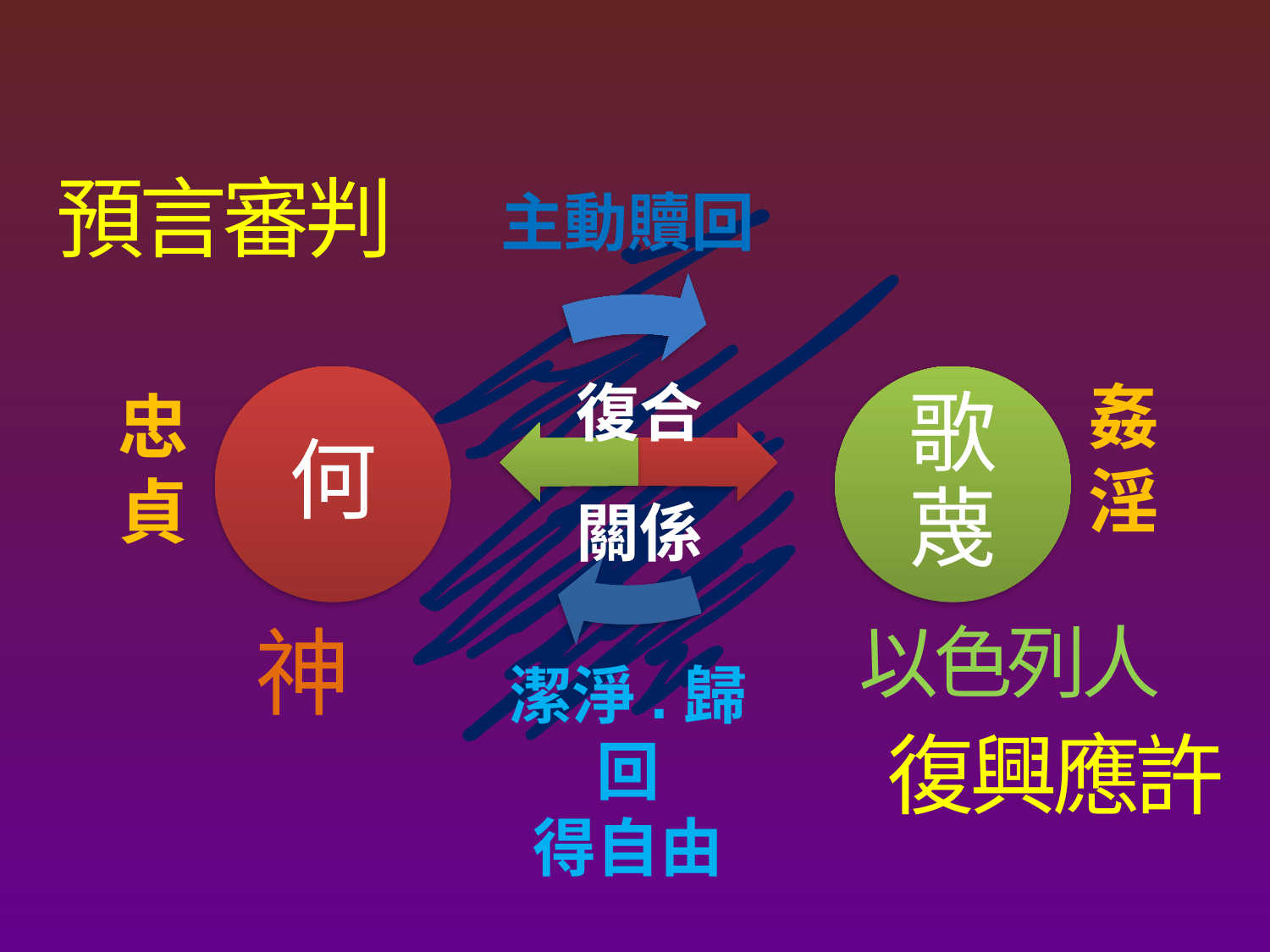

預言審判
主動贖回

何
歌蔑
姦
淫
復合
忠
貞

關係
神
以色列人
潔淨.歸回
得自由
復興應許